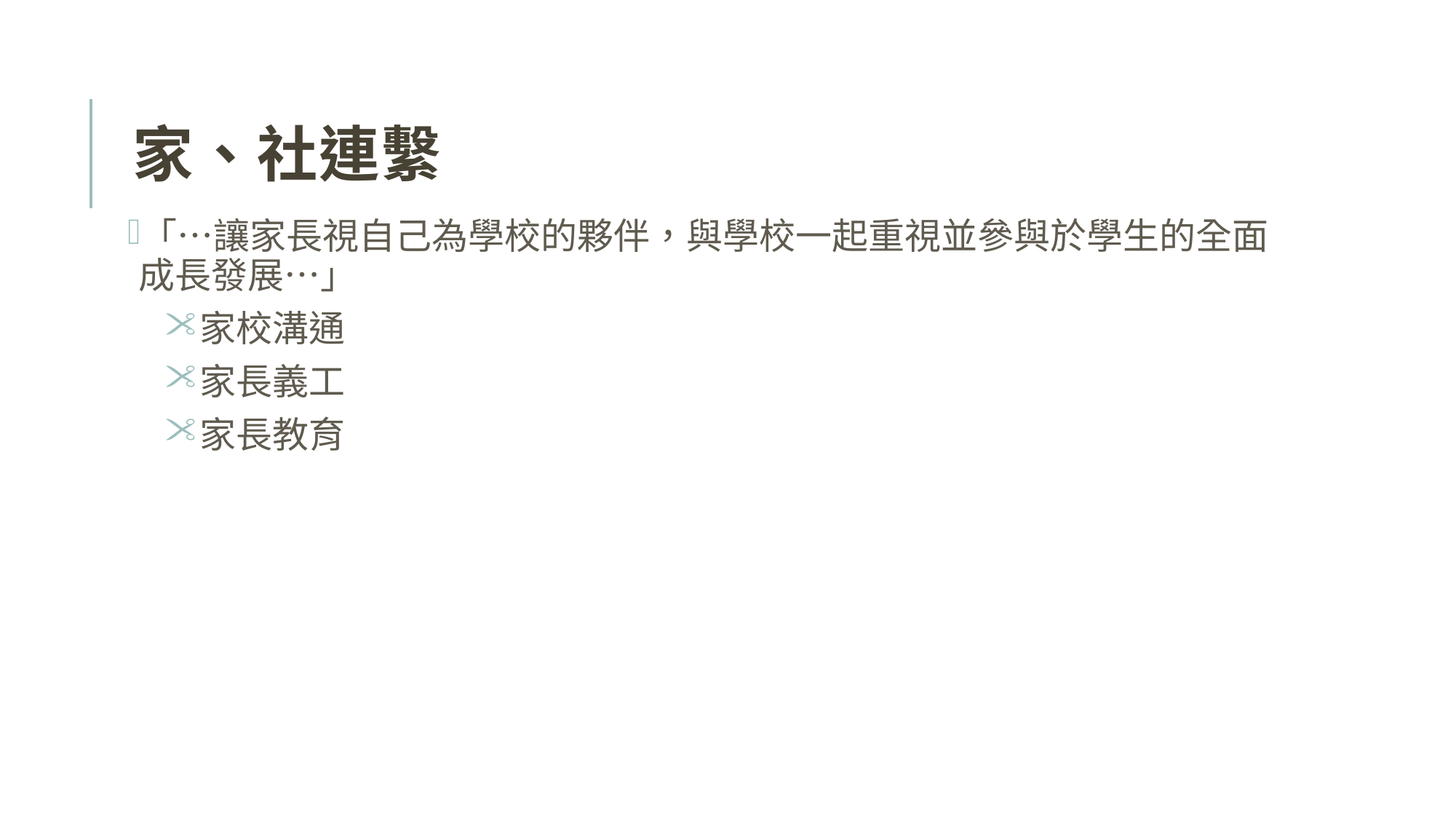

# 家、社連繫
「…讓家長視自己為學校的夥伴，與學校一起重視並參與於學生的全面成長發展…」
家校溝通
家長義工
家長教育